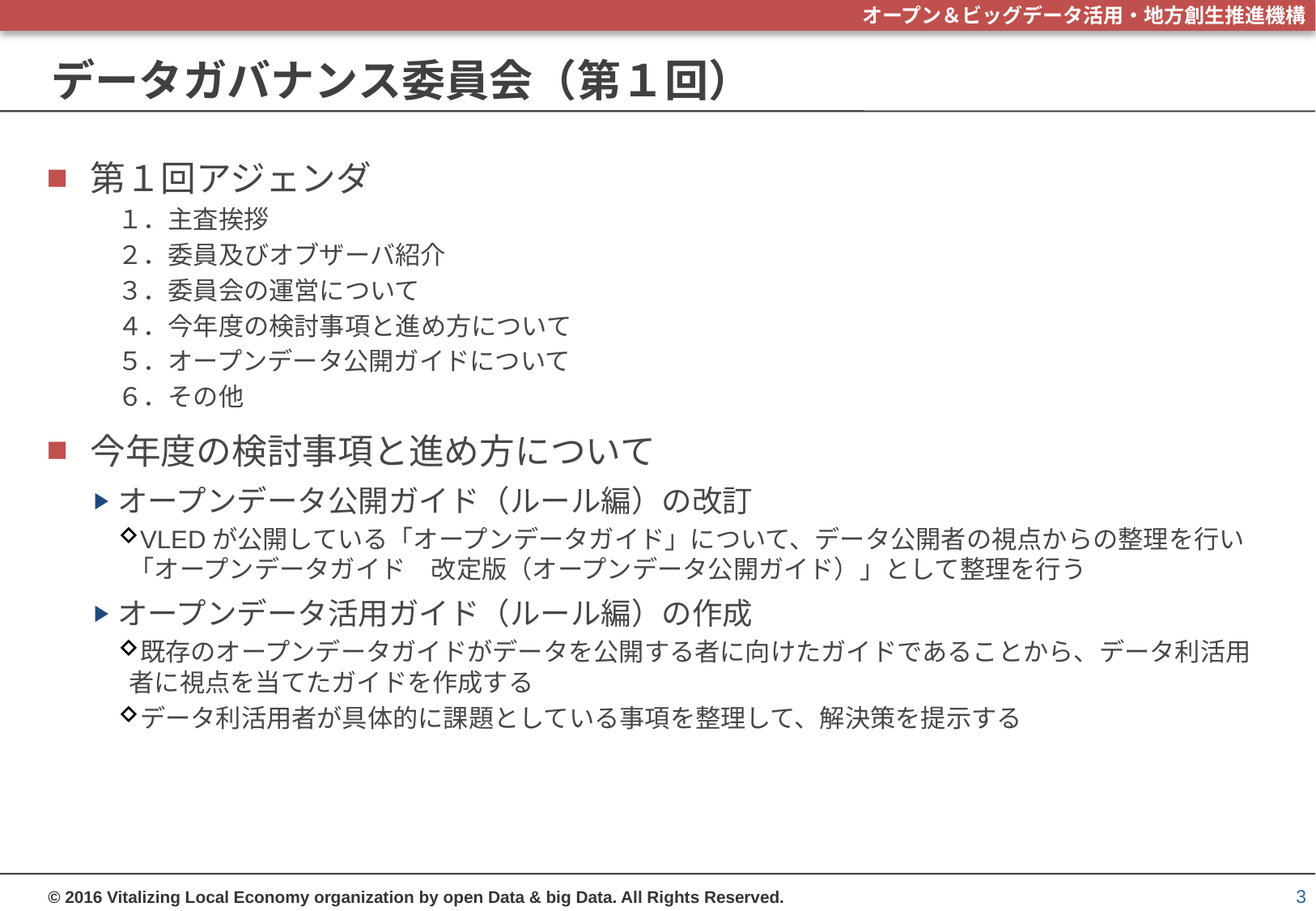

# データガバナンス委員会（第１回）
第１回アジェンダ
１．主査挨拶
２．委員及びオブザーバ紹介
３．委員会の運営について
４．今年度の検討事項と進め方について
５．オープンデータ公開ガイドについて
６．その他
今年度の検討事項と進め方について
オープンデータ公開ガイド（ルール編）の改訂
VLEDが公開している「オープンデータガイド」について、データ公開者の視点からの整理を行い「オープンデータガイド　改定版（オープンデータ公開ガイド）」として整理を行う
オープンデータ活用ガイド（ルール編）の作成
既存のオープンデータガイドがデータを公開する者に向けたガイドであることから、データ利活用者に視点を当てたガイドを作成する
データ利活用者が具体的に課題としている事項を整理して、解決策を提示する
3